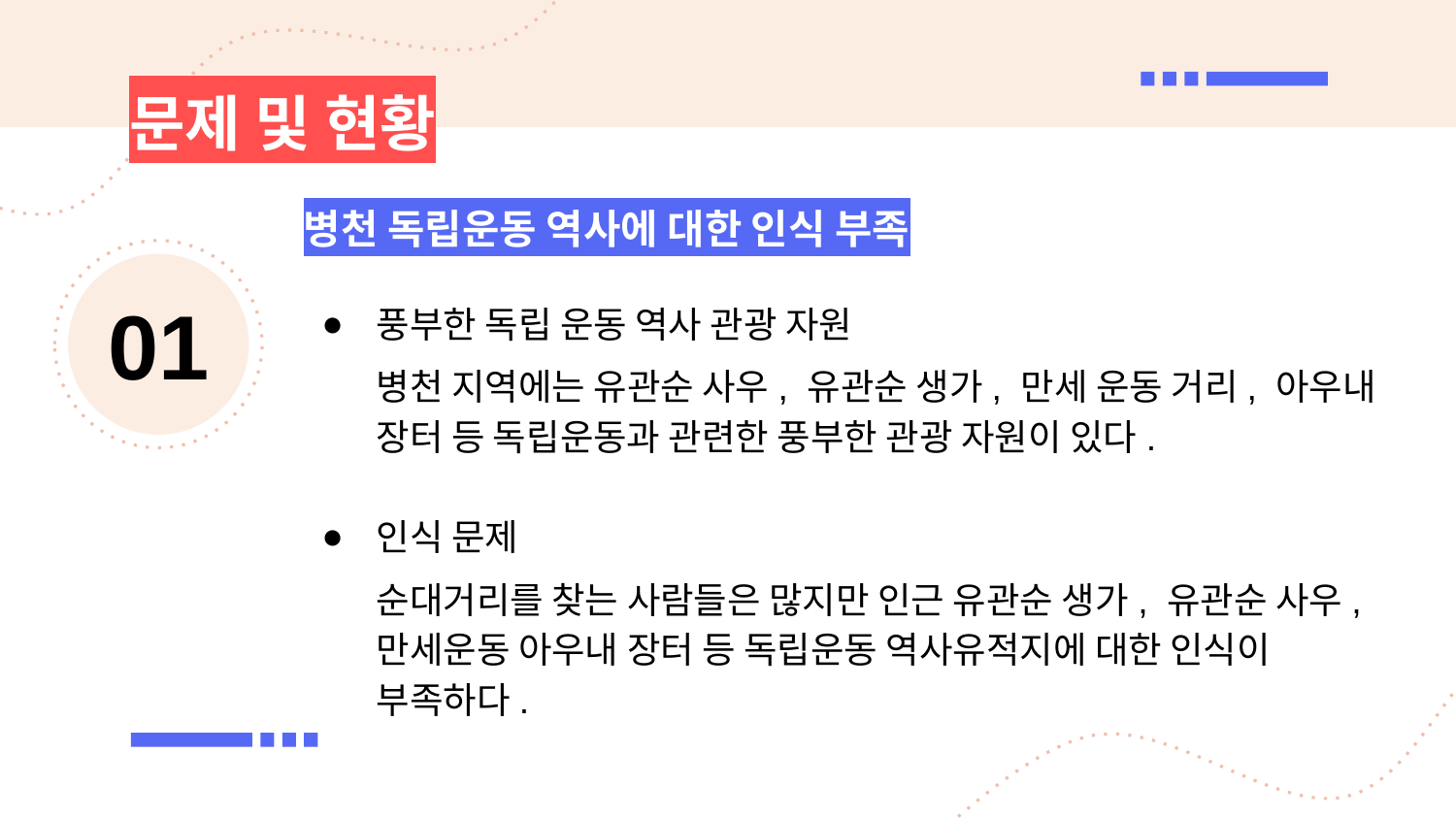

# 문제 및 현황
병천 독립운동 역사에 대한 인식 부족

01
풍부한 독립 운동 역사 관광 자원
병천 지역에는 유관순 사우, 유관순 생가, 만세 운동 거리, 아우내 장터 등 독립운동과 관련한 풍부한 관광 자원이 있다.

인식 문제
순대거리를 찾는 사람들은 많지만 인근 유관순 생가, 유관순 사우, 만세운동 아우내 장터 등 독립운동 역사유적지에 대한 인식이 부족하다.